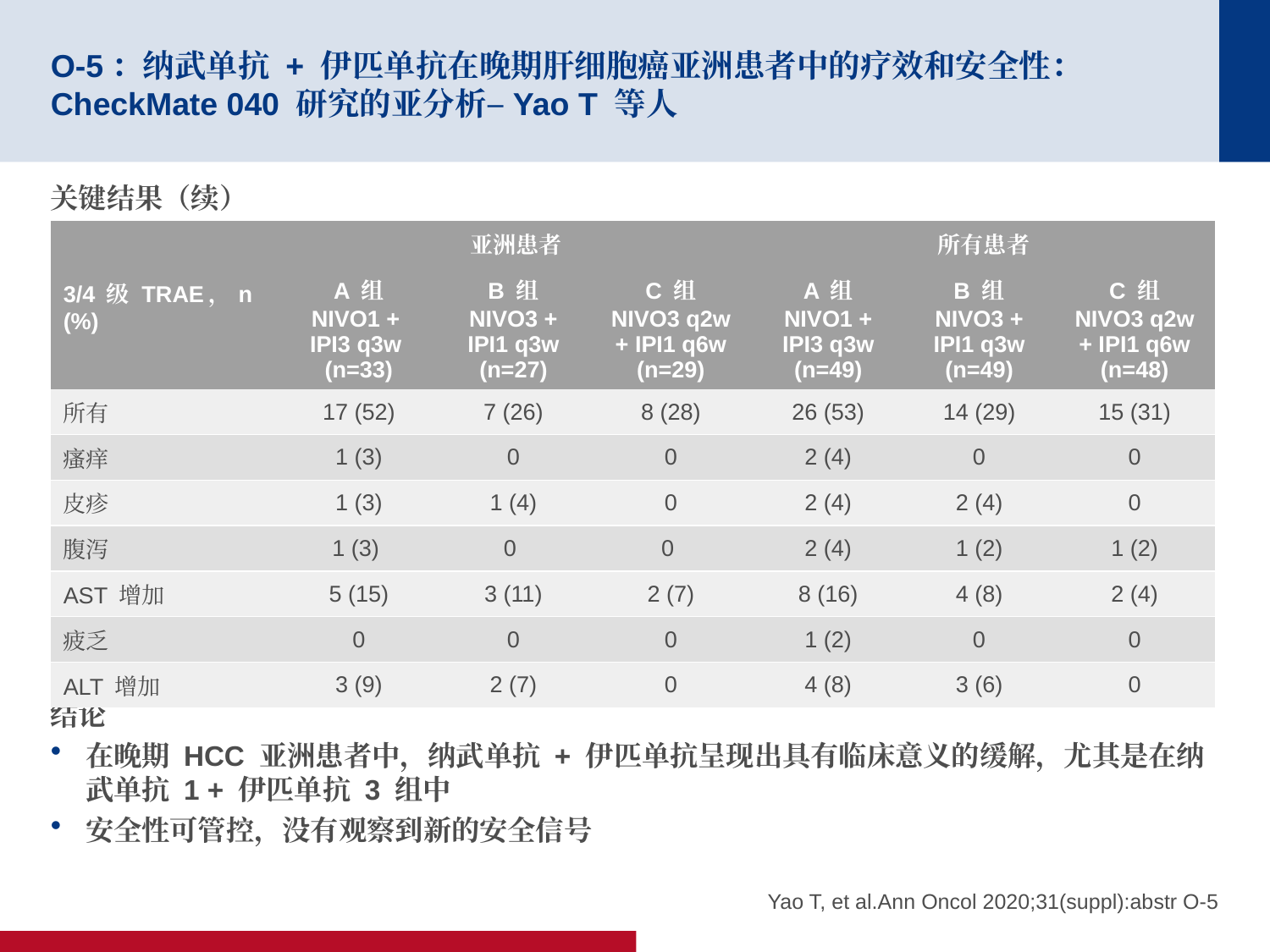

# O-5：纳武单抗 + 伊匹单抗在晚期肝细胞癌亚洲患者中的疗效和安全性：CheckMate 040 研究的亚分析–Yao T 等人
关键结果（续）
结论
在晚期 HCC 亚洲患者中，纳武单抗 + 伊匹单抗呈现出具有临床意义的缓解，尤其是在纳武单抗 1 + 伊匹单抗 3 组中
安全性可管控，没有观察到新的安全信号
| 3/4 级 TRAE，n (%) | 亚洲患者 |  |  | 所有患者 |  |  |
| --- | --- | --- | --- | --- | --- | --- |
|  | A 组 NIVO1 + IPI3 q3w (n=33) | B 组 NIVO3 + IPI1 q3w (n=27) | C 组 NIVO3 q2w + IPI1 q6w (n=29) | A 组 NIVO1 + IPI3 q3w (n=49) | B 组 NIVO3 + IPI1 q3w (n=49) | C 组 NIVO3 q2w + IPI1 q6w (n=48) |
| 所有 | 17 (52) | 7 (26) | 8 (28) | 26 (53) | 14 (29) | 15 (31) |
| 瘙痒 | 1 (3) | 0 | 0 | 2 (4) | 0 | 0 |
| 皮疹 | 1 (3) | 1 (4) | 0 | 2 (4) | 2 (4) | 0 |
| 腹泻 | 1 (3) | 0 | 0 | 2 (4) | 1 (2) | 1 (2) |
| AST 增加 | 5 (15) | 3 (11) | 2 (7) | 8 (16) | 4 (8) | 2 (4) |
| 疲乏 | 0 | 0 | 0 | 1 (2) | 0 | 0 |
| ALT 增加 | 3 (9) | 2 (7) | 0 | 4 (8) | 3 (6) | 0 |
Yao T, et al.Ann Oncol 2020;31(suppl):abstr O-5